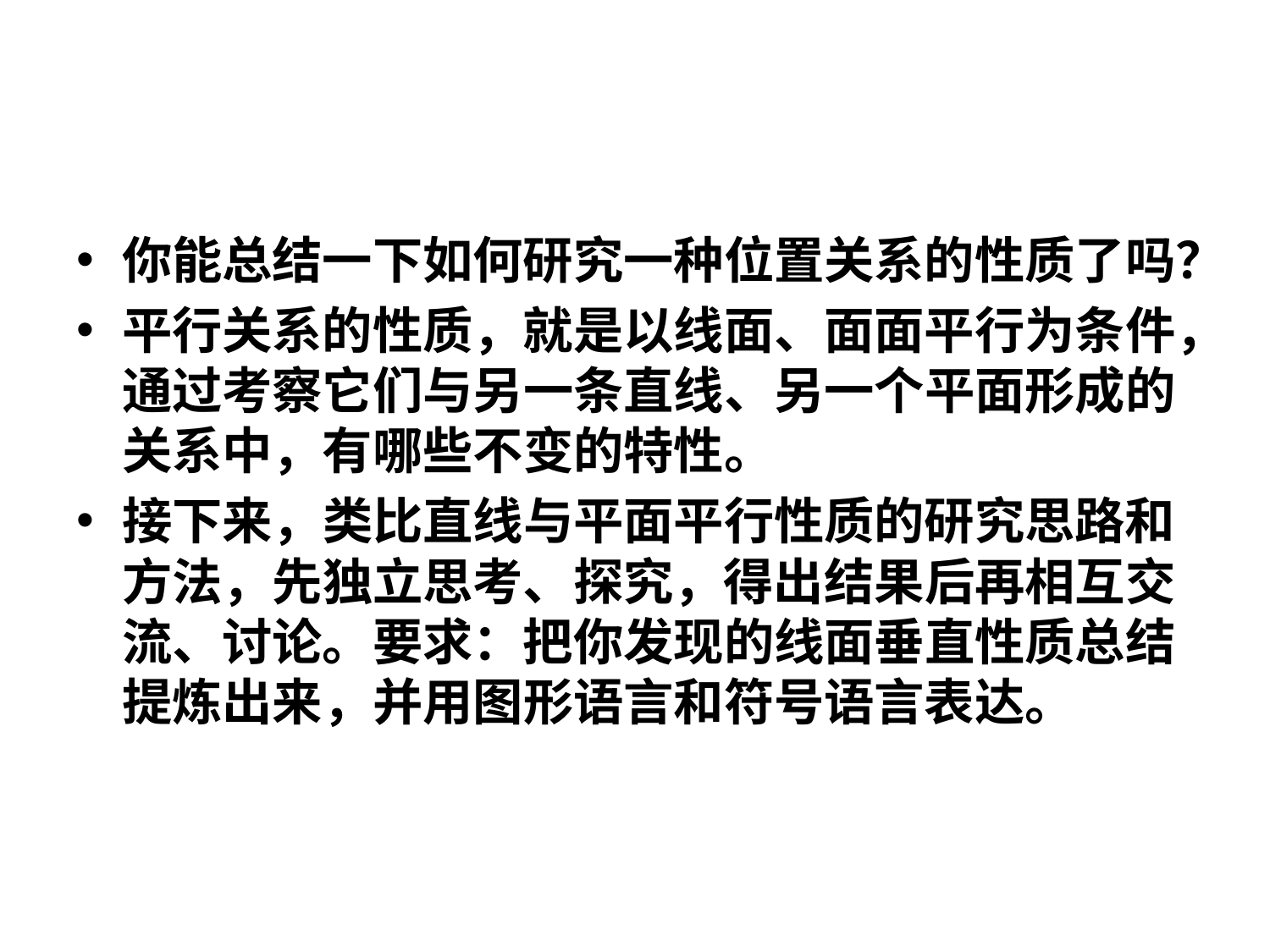

#
你能总结一下如何研究一种位置关系的性质了吗？
平行关系的性质，就是以线面、面面平行为条件，通过考察它们与另一条直线、另一个平面形成的关系中，有哪些不变的特性。
接下来，类比直线与平面平行性质的研究思路和方法，先独立思考、探究，得出结果后再相互交流、讨论。要求：把你发现的线面垂直性质总结提炼出来，并用图形语言和符号语言表达。